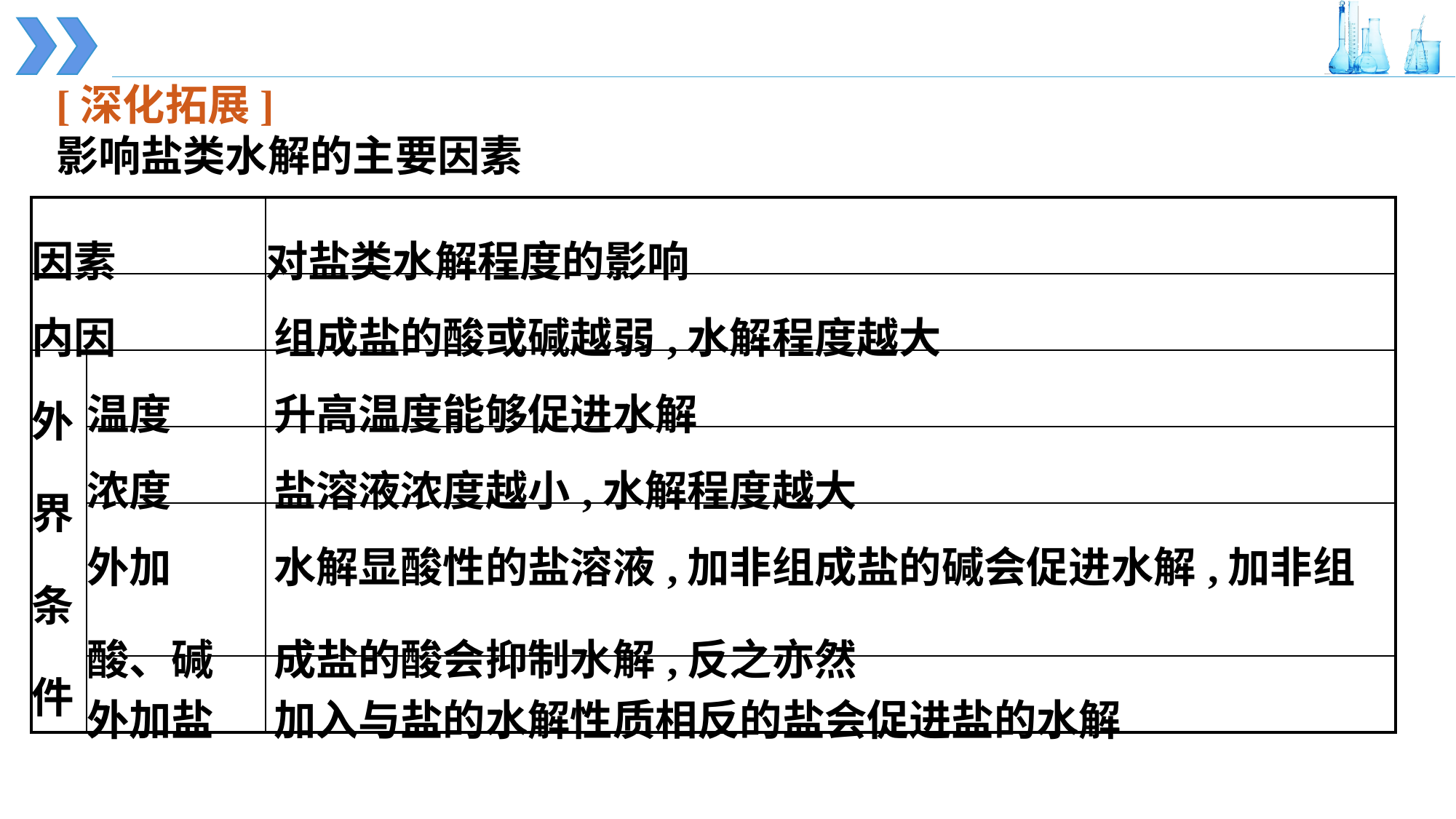

[深化拓展]
影响盐类水解的主要因素
| 因素 |  | 对盐类水解程度的影响 |
| --- | --- | --- |
| 内因 |  | 组成盐的酸或碱越弱,水解程度越大 |
| 外界条件 | 温度 | 升高温度能够促进水解 |
|  | 浓度 | 盐溶液浓度越小,水解程度越大 |
|  | 外加 酸、碱 | 水解显酸性的盐溶液,加非组成盐的碱会促进水解,加非组成盐的酸会抑制水解,反之亦然 |
|  | 外加盐 | 加入与盐的水解性质相反的盐会促进盐的水解 |